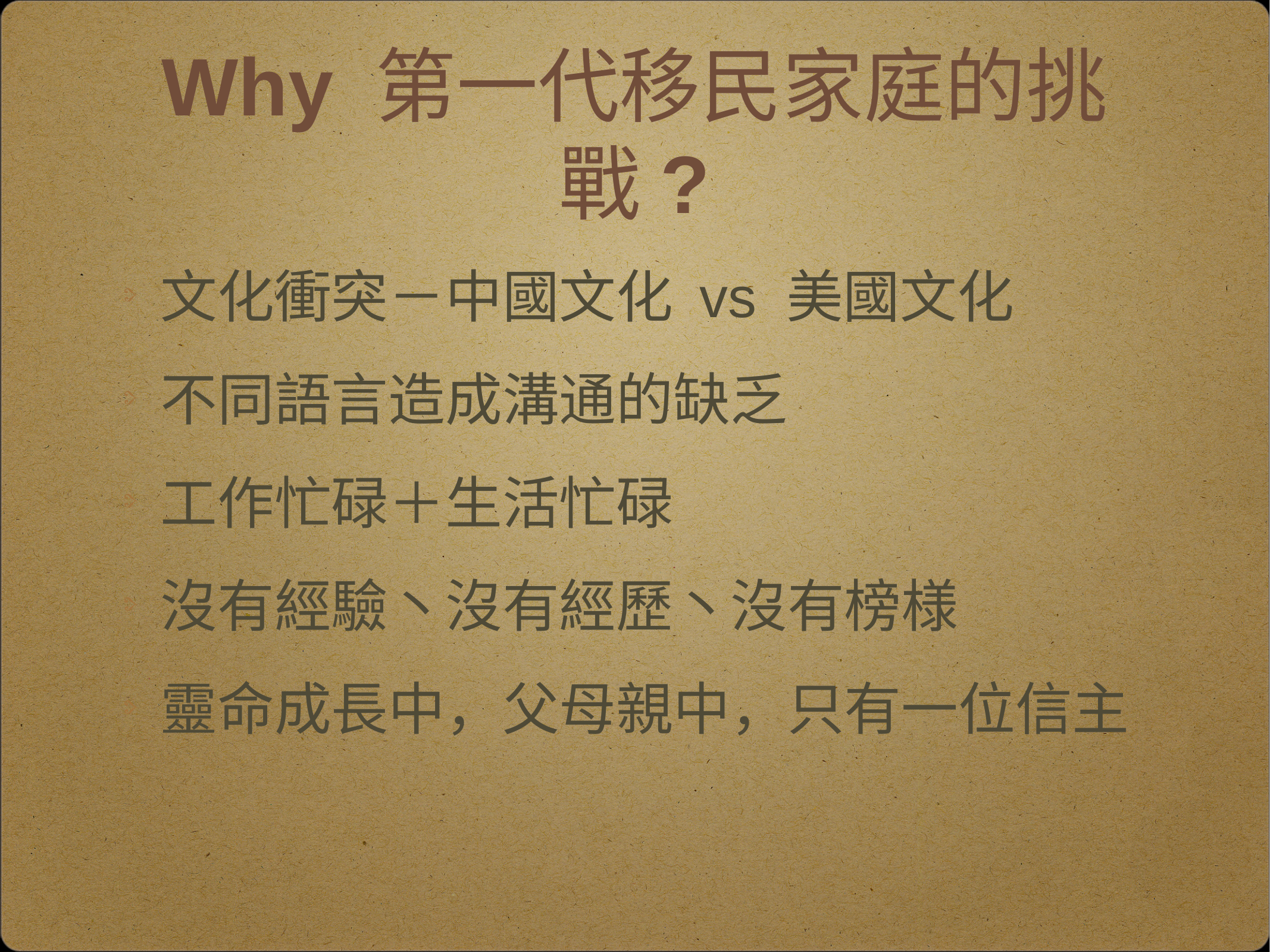

# Why 第一代移民家庭的挑戰?
文化衝突－中國文化 vs 美國文化
不同語言造成溝通的缺乏
工作忙碌＋生活忙碌
沒有經驗丶沒有經歷丶沒有榜様
靈命成長中，父母親中，只有一位信主